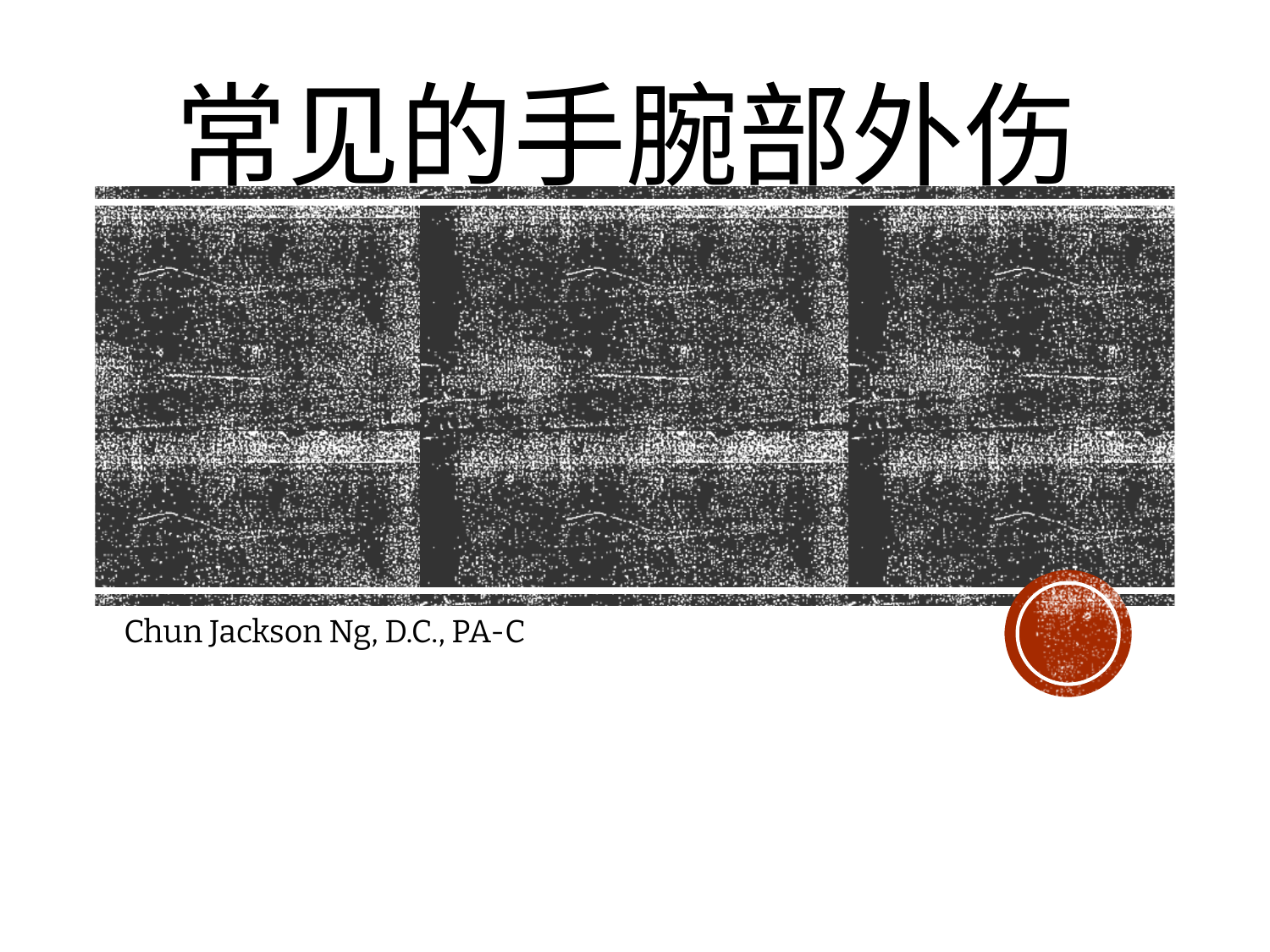

# 常见的手腕部外伤
Chun Jackson Ng, D.C., PA-C